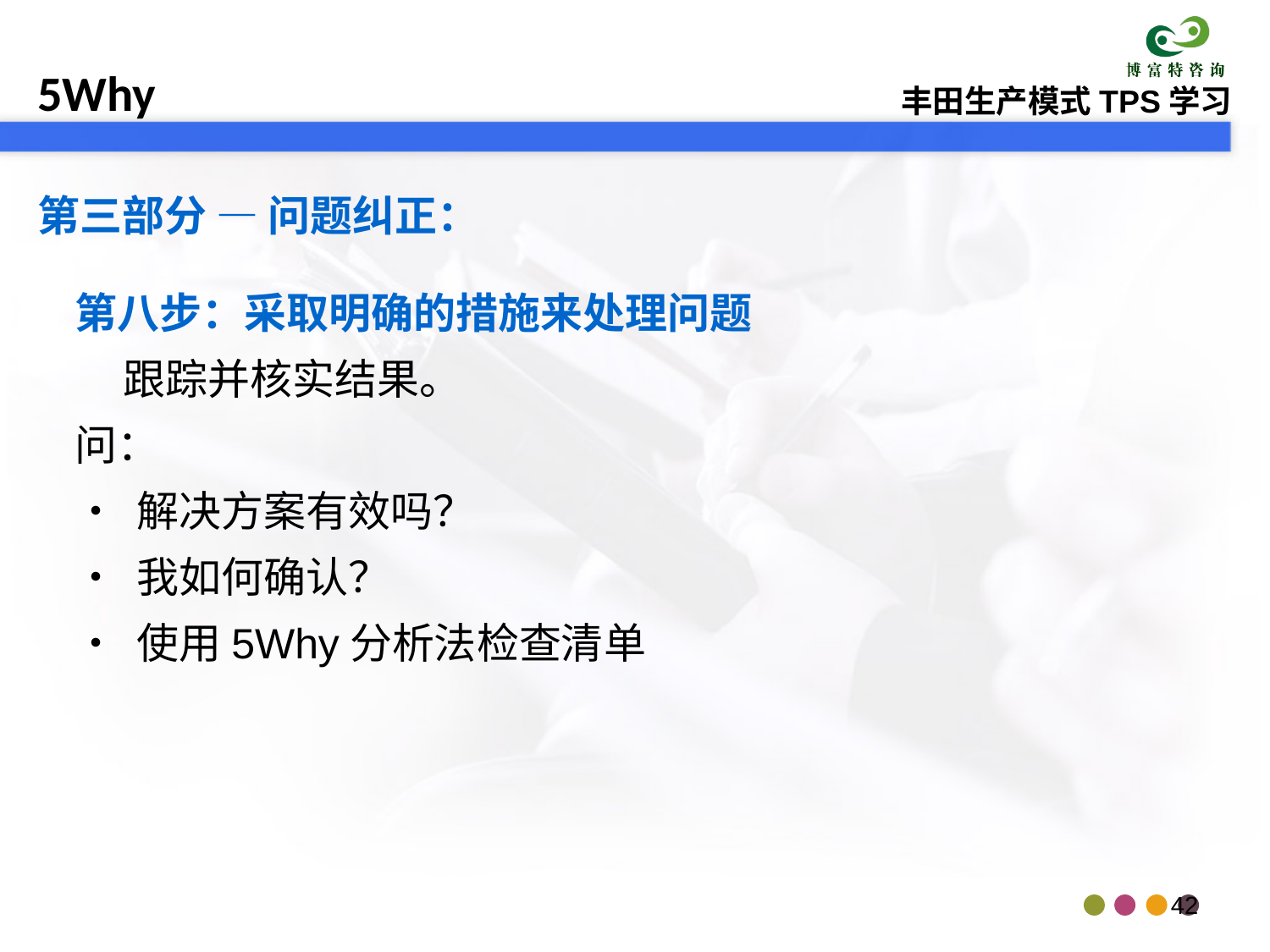

第三部分 — 问题纠正：
第八步：采取明确的措施来处理问题
    跟踪并核实结果。
问：
• 解决方案有效吗？
• 我如何确认？
• 使用5Why分析法检查清单